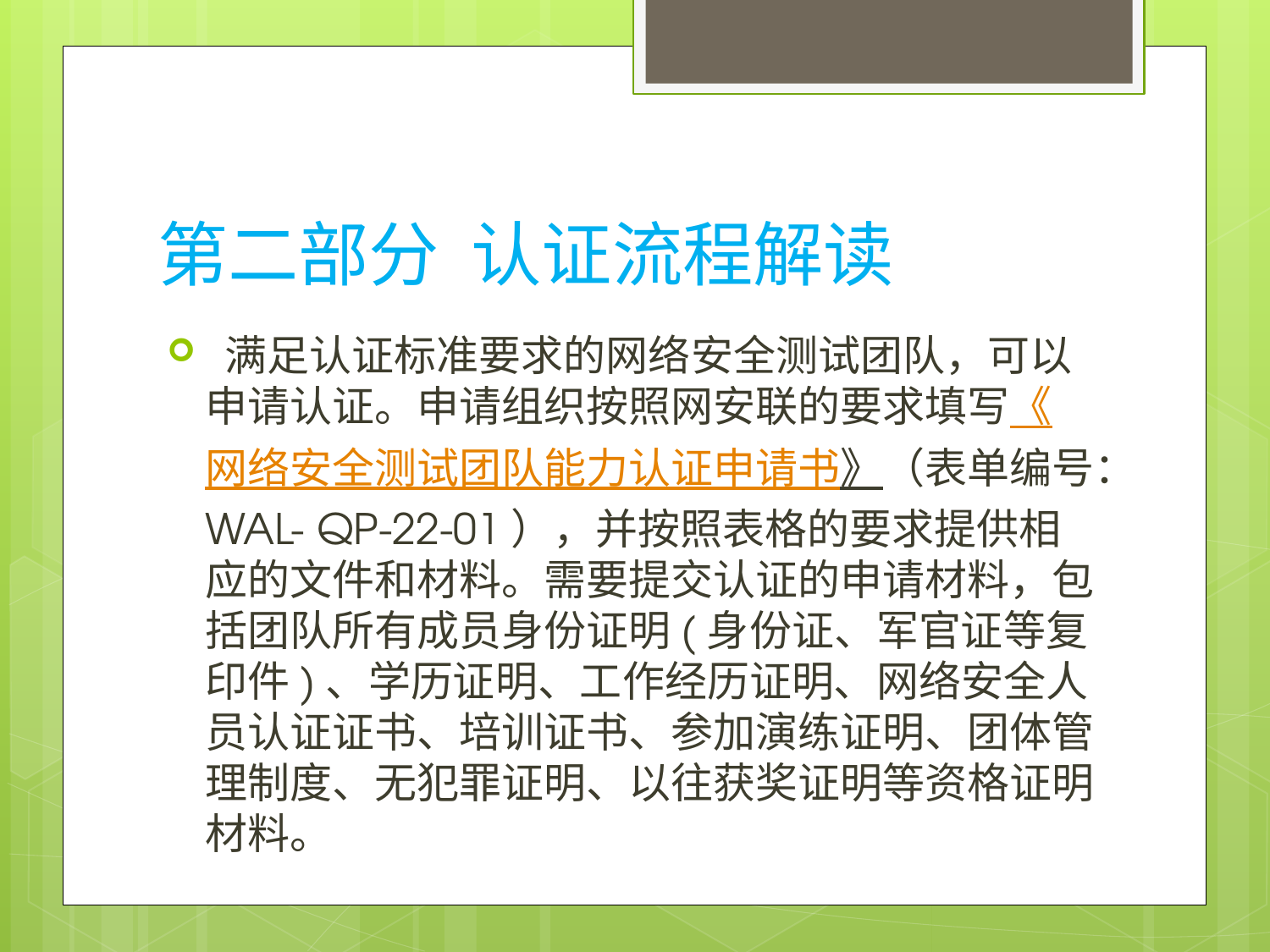

# 第二部分  认证流程解读
 满足认证标准要求的网络安全测试团队，可以申请认证。申请组织按照网安联的要求填写《网络安全测试团队能力认证申请书》（表单编号：WAL- QP-22-01），并按照表格的要求提供相应的文件和材料。需要提交认证的申请材料，包括团队所有成员身份证明(身份证、军官证等复印件)、学历证明、工作经历证明、网络安全人员认证证书、培训证书、参加演练证明、团体管理制度、无犯罪证明、以往获奖证明等资格证明材料。